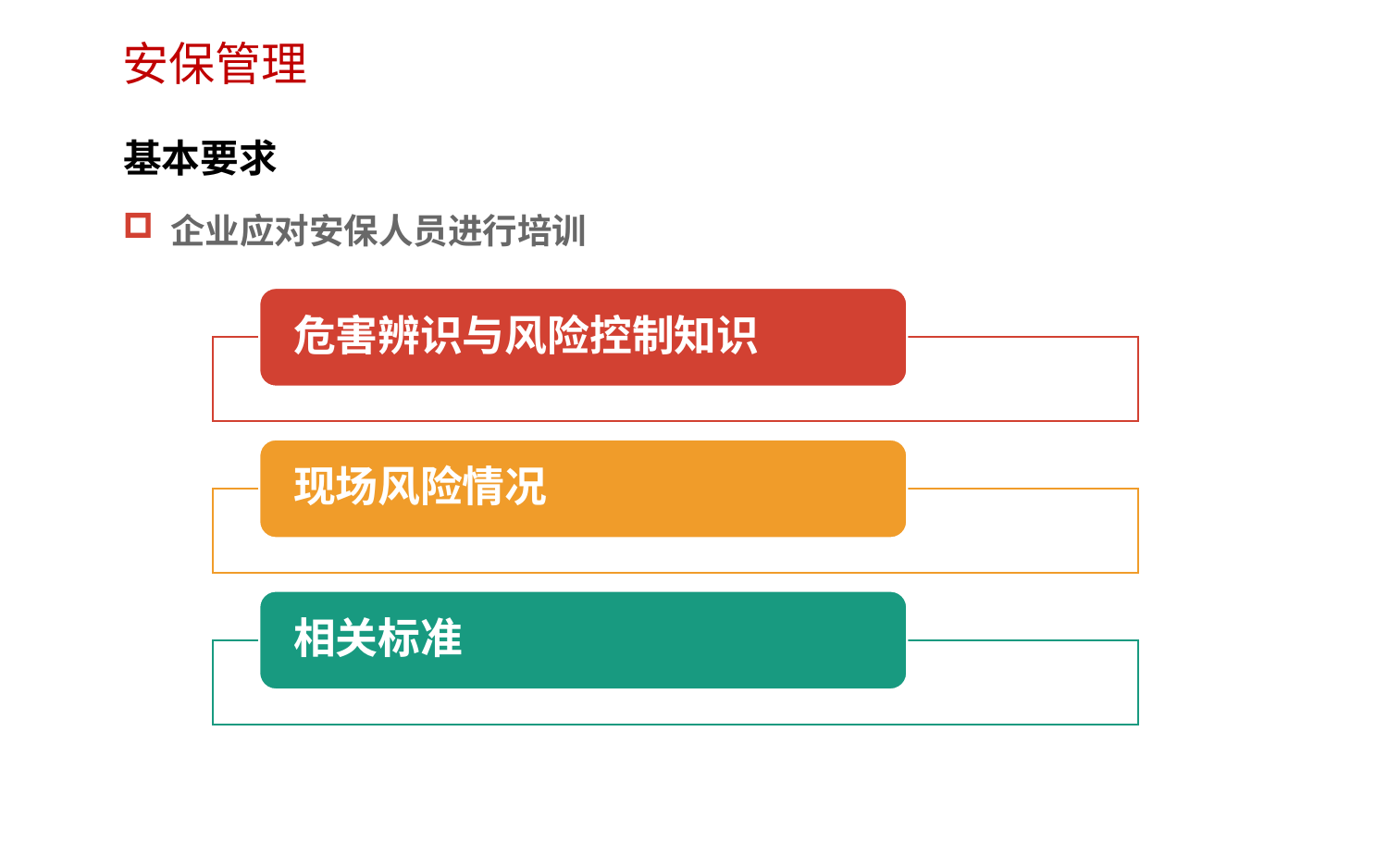

安保管理
基本要求
企业应对安保人员进行培训
危害辨识与风险控制知识
现场风险情况
相关标准